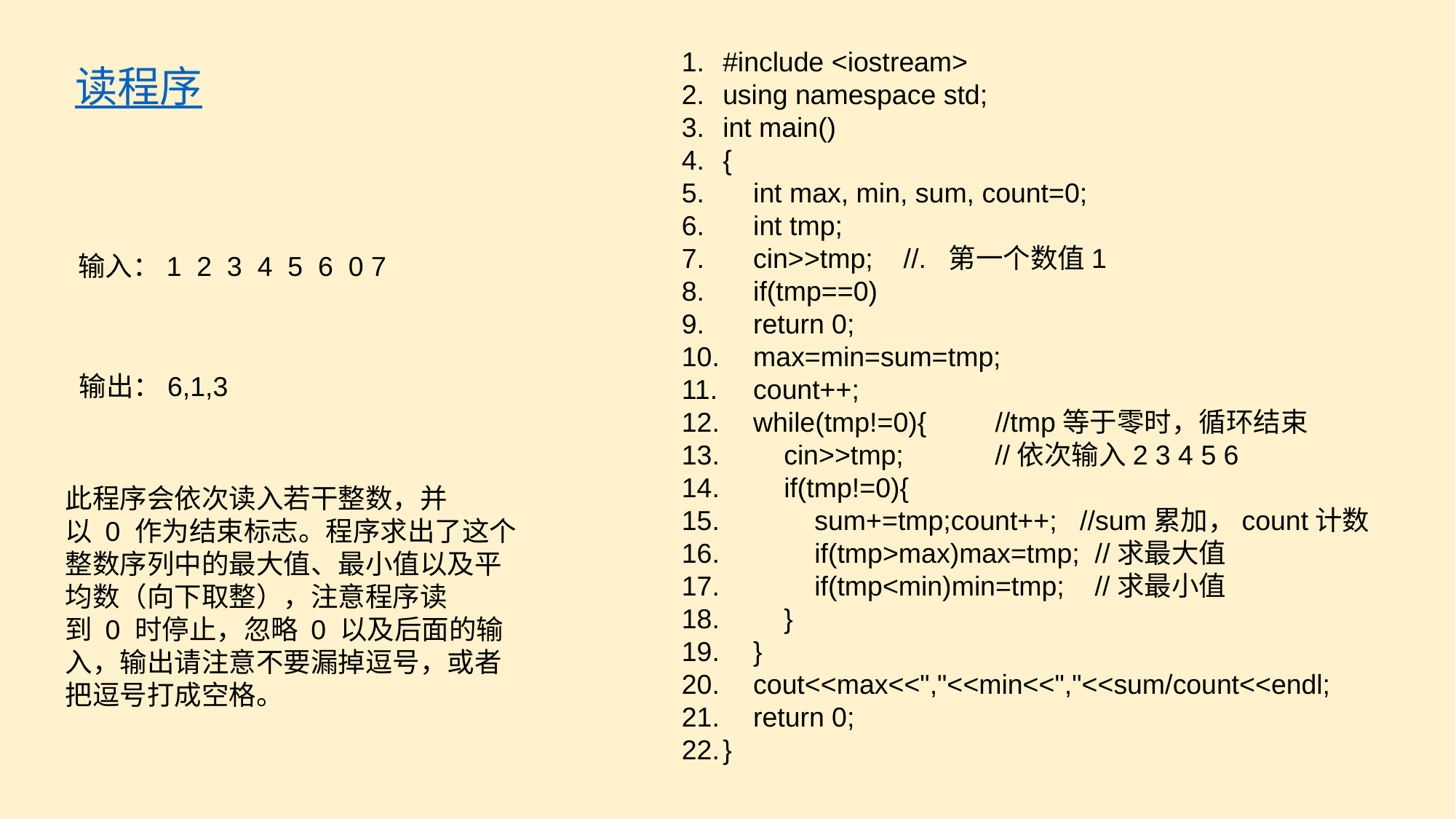

#include <iostream>
using namespace std;
int main()
{
    int max, min, sum, count=0;
    int tmp;
    cin>>tmp;    //.  第一个数值1
    if(tmp==0)
    return 0;
    max=min=sum=tmp;
    count++;
    while(tmp!=0){         //tmp等于零时，循环结束
        cin>>tmp;            //依次输入2 3 4 5 6
        if(tmp!=0){
            sum+=tmp;count++;   //sum累加，count计数
            if(tmp>max)max=tmp;  //求最大值
            if(tmp<min)min=tmp;    //求最小值
        }
    }
    cout<<max<<","<<min<<","<<sum/count<<endl;
    return 0;
}
读程序
输入：1  2  3  4  5  6  0 7
输出：6,1,3
此程序会依次读入若干整数，并以 0 作为结束标志。程序求出了这个整数序列中的最大值、最小值以及平均数（向下取整），注意程序读到 0 时停止，忽略 0 以及后面的输入，输出请注意不要漏掉逗号，或者把逗号打成空格。